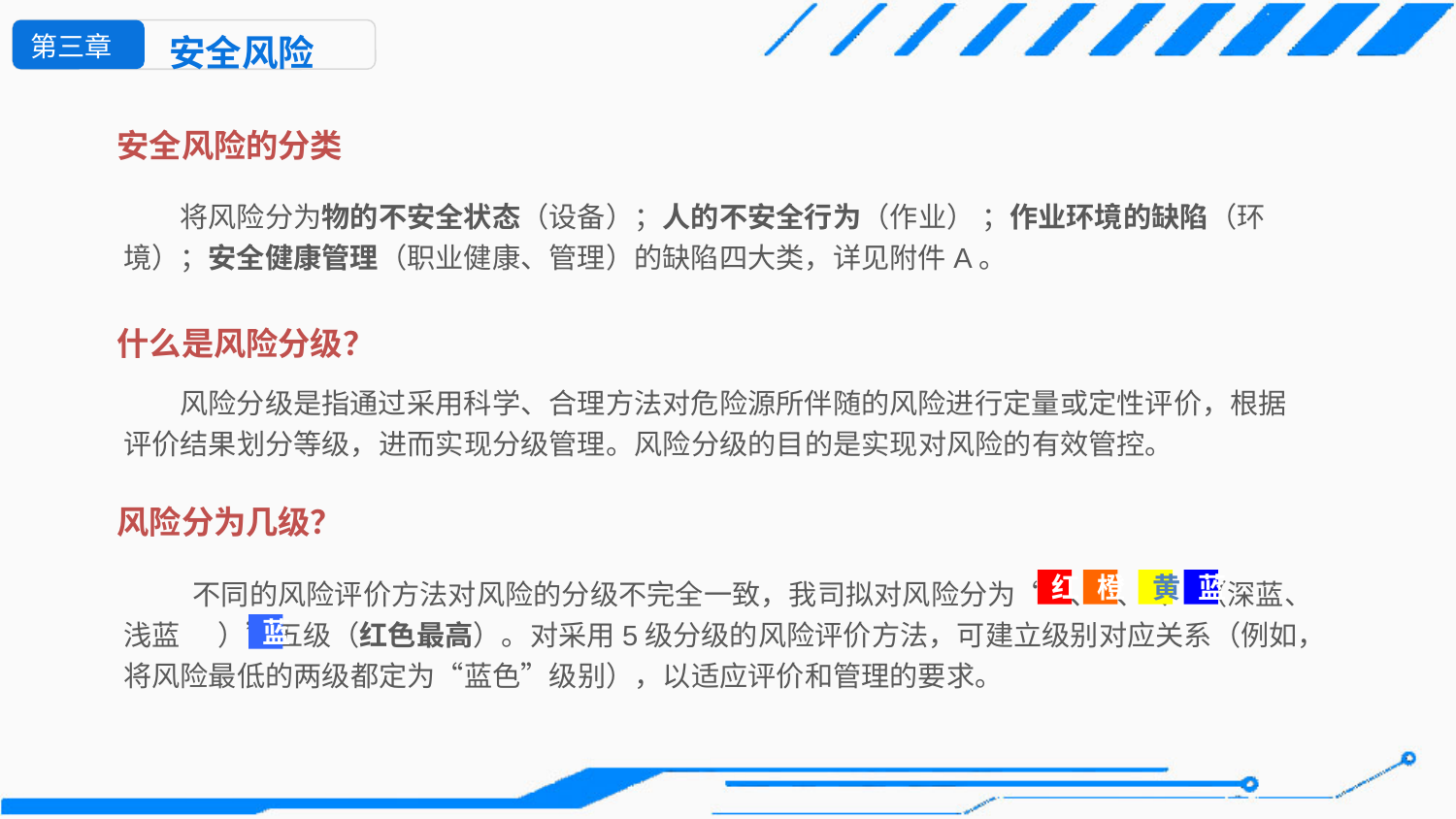

第三章
安全风险
安全风险的分类
将风险分为物的不安全状态（设备）；人的不安全行为（作业） ；作业环境的缺陷（环境）；安全健康管理（职业健康、管理）的缺陷四大类，详见附件A。
什么是风险分级？
风险分级是指通过采用科学、合理方法对危险源所伴随的风险进行定量或定性评价，根据评价结果划分等级，进而实现分级管理。风险分级的目的是实现对风险的有效管控。
风险分为几级？
 不同的风险评价方法对风险的分级不完全一致，我司拟对风险分为“    、   、  、  （深蓝、浅蓝      ）”五级（红色最高）。对采用5级分级的风险评价方法，可建立级别对应关系（例如，将风险最低的两级都定为“蓝色”级别），以适应评价和管理的要求。
红
橙
黄
蓝
蓝